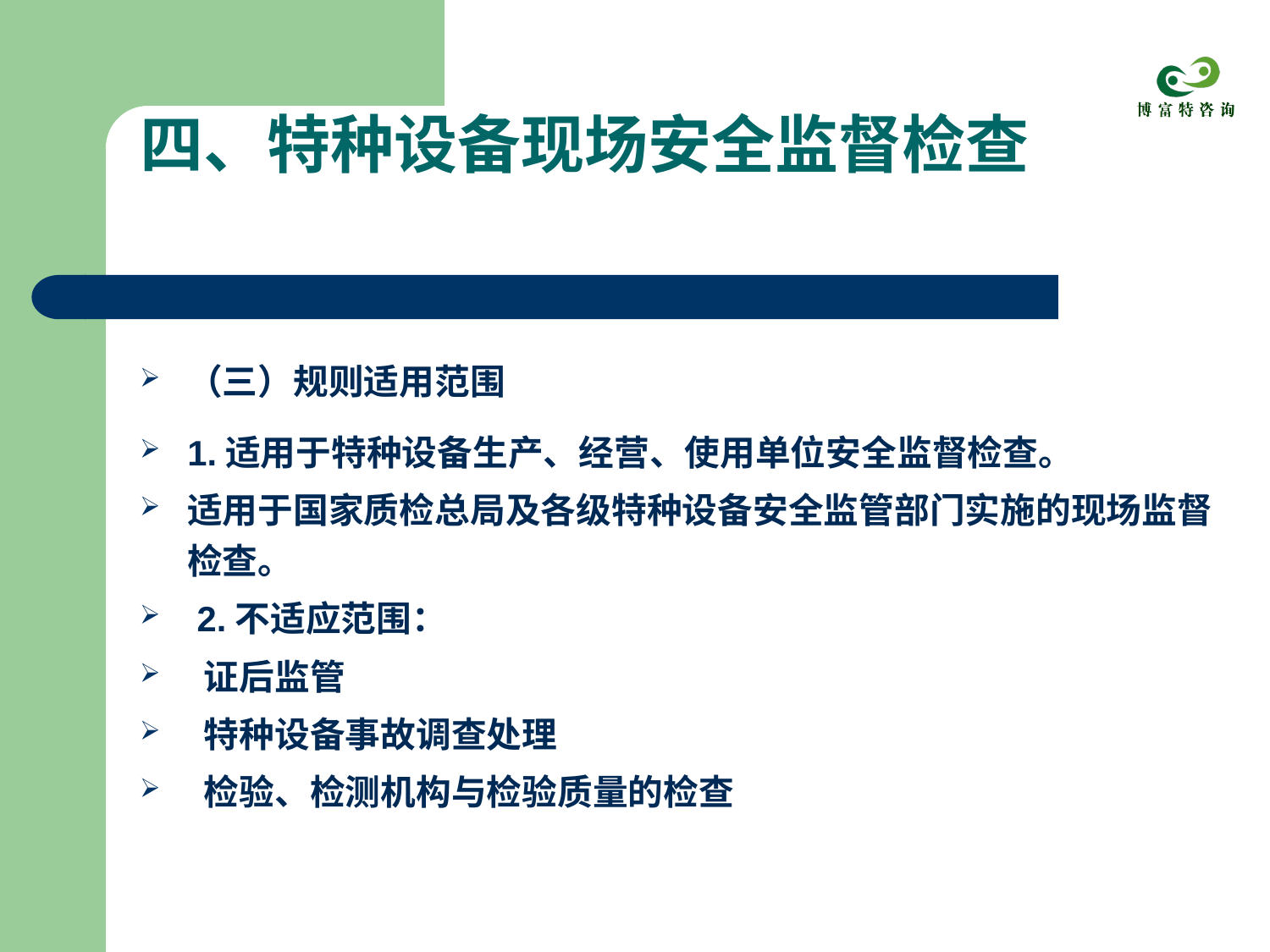

# 四、特种设备现场安全监督检查
（三）规则适用范围
1.适用于特种设备生产、经营、使用单位安全监督检查。
适用于国家质检总局及各级特种设备安全监管部门实施的现场监督检查。
 2.不适应范围：
 证后监管
 特种设备事故调查处理
 检验、检测机构与检验质量的检查